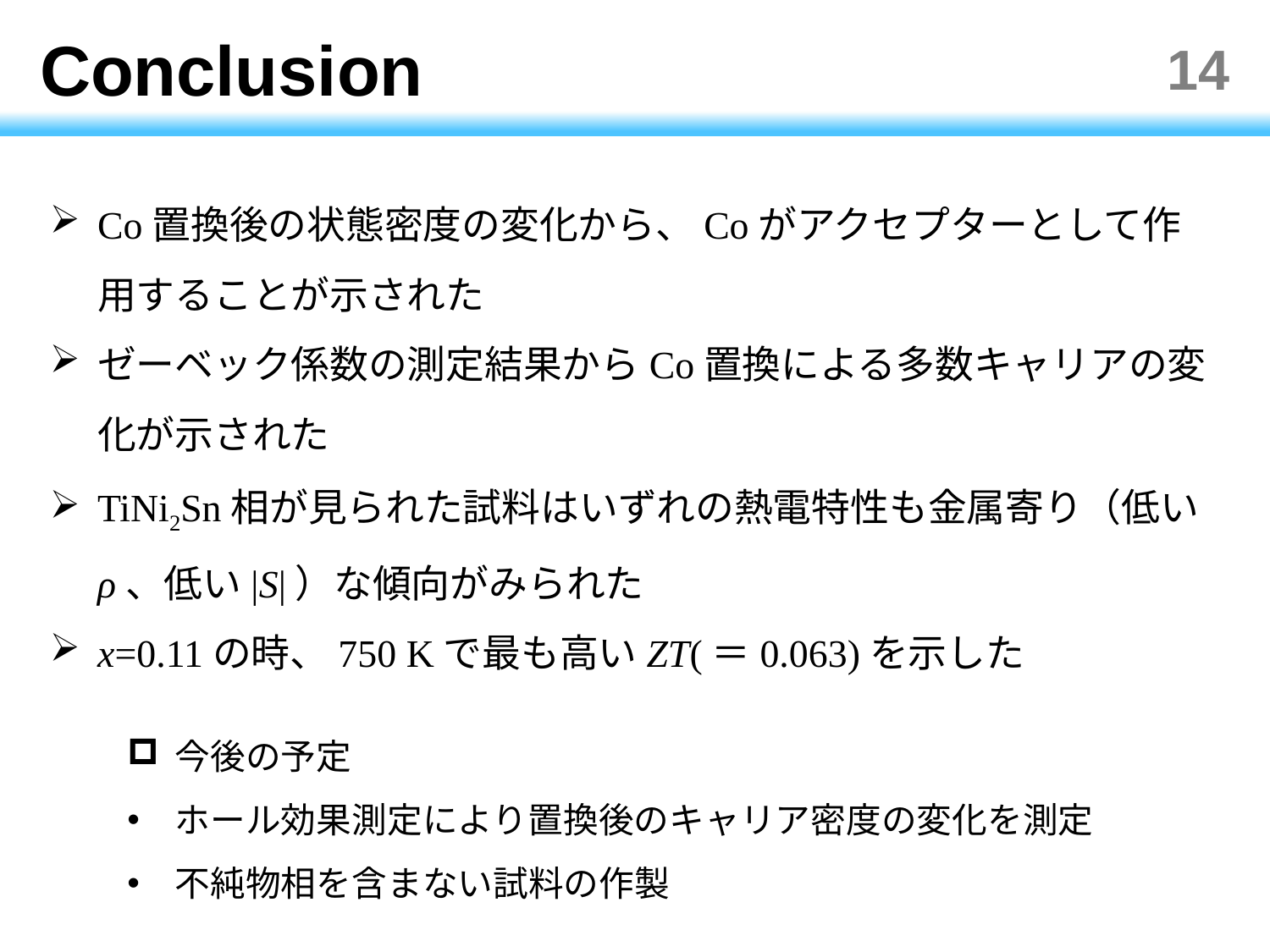

Conclusion
14
Co置換後の状態密度の変化から、Coがアクセプターとして作用することが示された
ゼーベック係数の測定結果からCo置換による多数キャリアの変化が示された
TiNi2Sn相が見られた試料はいずれの熱電特性も金属寄り（低いρ、低い|S|）な傾向がみられた
x=0.11の時、750 Kで最も高いZT(＝0.063)を示した
今後の予定
ホール効果測定により置換後のキャリア密度の変化を測定
不純物相を含まない試料の作製